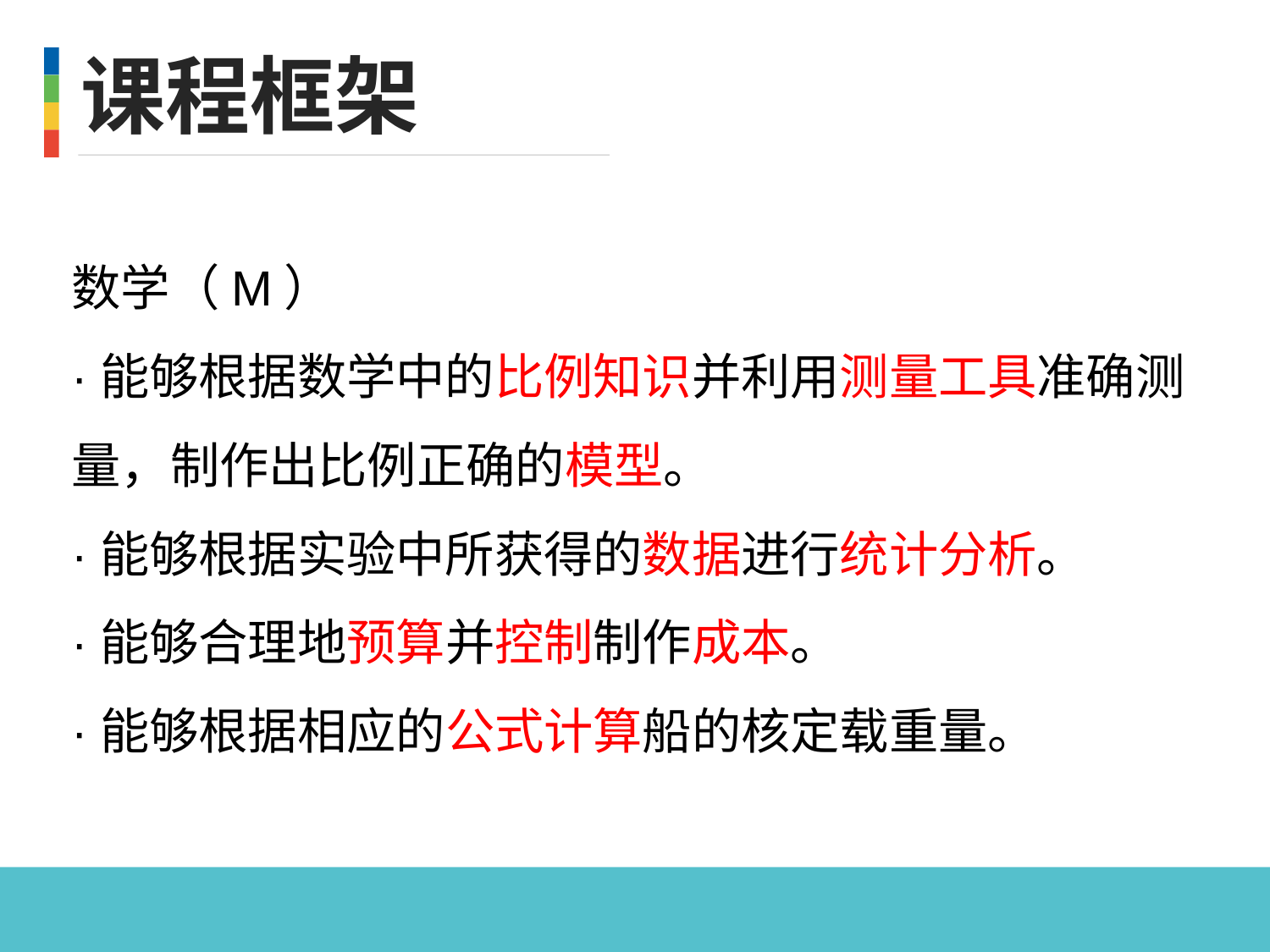

课程框架

数学（M）
·能够根据数学中的比例知识并利用测量工具准确测量，制作出比例正确的模型。
·能够根据实验中所获得的数据进行统计分析。
·能够合理地预算并控制制作成本。
·能够根据相应的公式计算船的核定载重量。